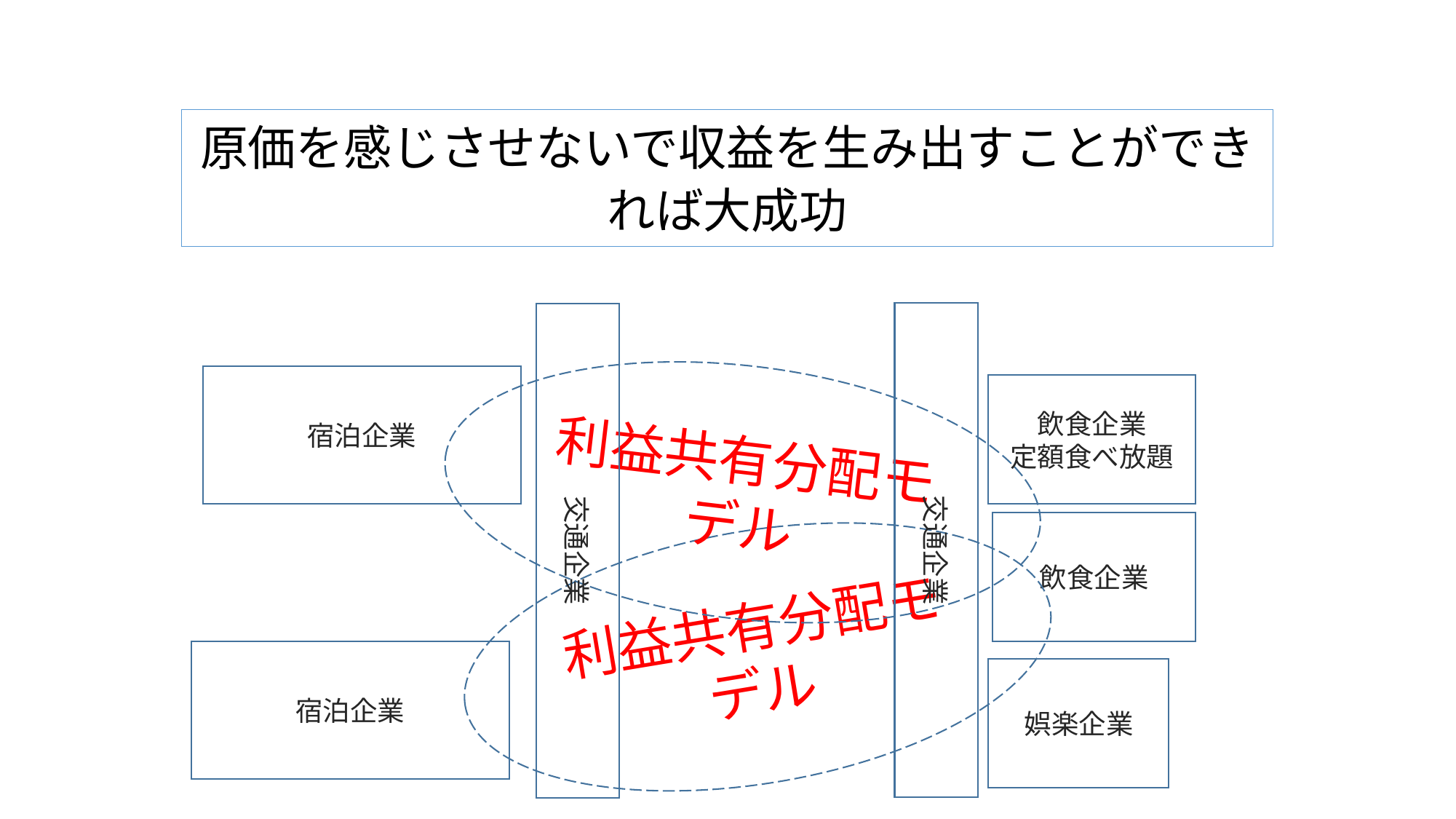

# 原価を感じさせないで収益を生み出すことができれば大成功
交通企業
交通企業
利益共有分配モデル
宿泊企業
飲食企業
定額食べ放題
飲食企業
利益共有分配モデル
宿泊企業
娯楽企業